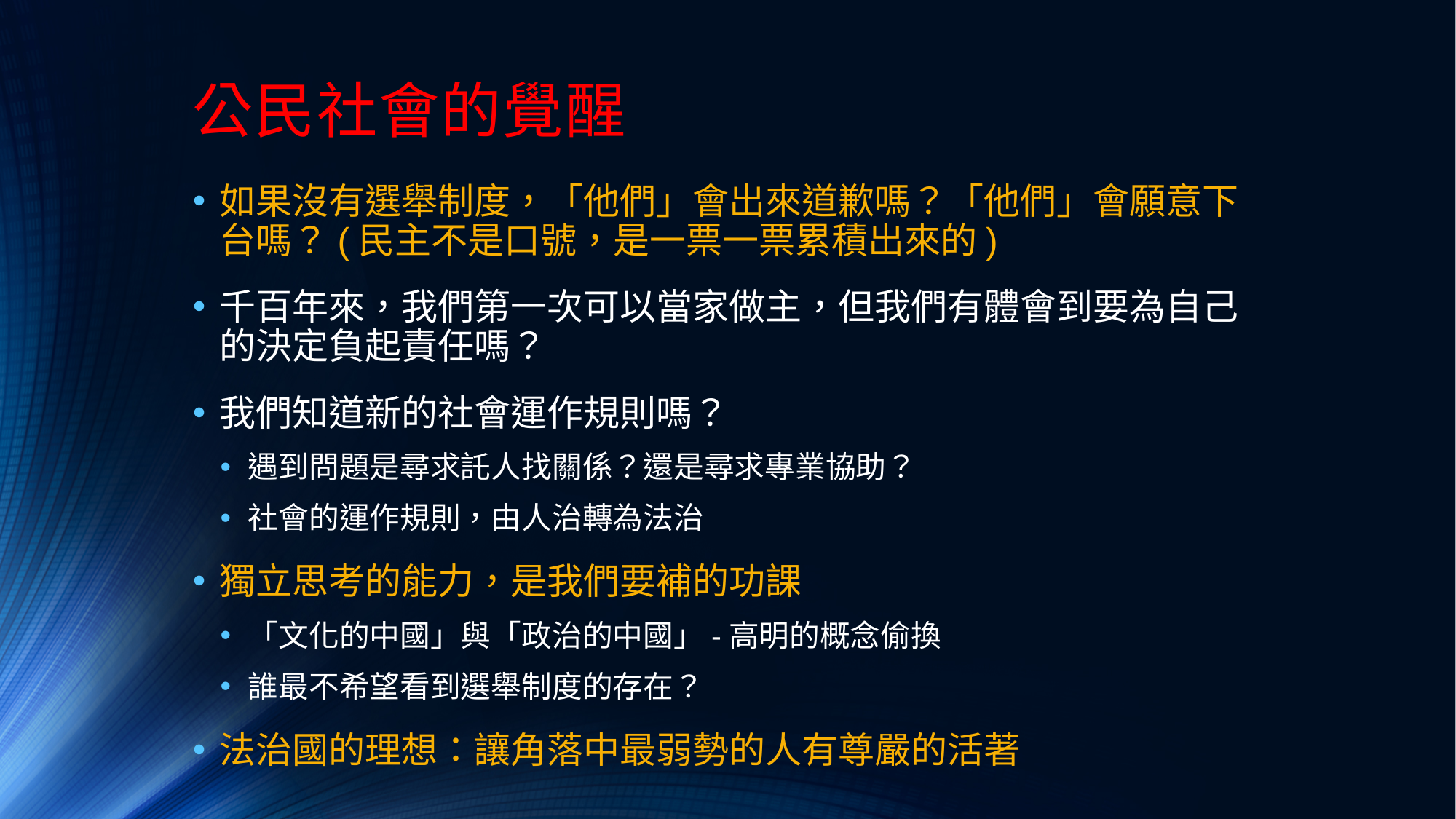

# 公民社會的覺醒
如果沒有選舉制度，「他們」會出來道歉嗎？「他們」會願意下台嗎？(民主不是口號，是一票一票累積出來的)
千百年來，我們第一次可以當家做主，但我們有體會到要為自己的決定負起責任嗎？
我們知道新的社會運作規則嗎？
遇到問題是尋求託人找關係？還是尋求專業協助？
社會的運作規則，由人治轉為法治
獨立思考的能力，是我們要補的功課
「文化的中國」與「政治的中國」-高明的概念偷換
誰最不希望看到選舉制度的存在？
法治國的理想：讓角落中最弱勢的人有尊嚴的活著